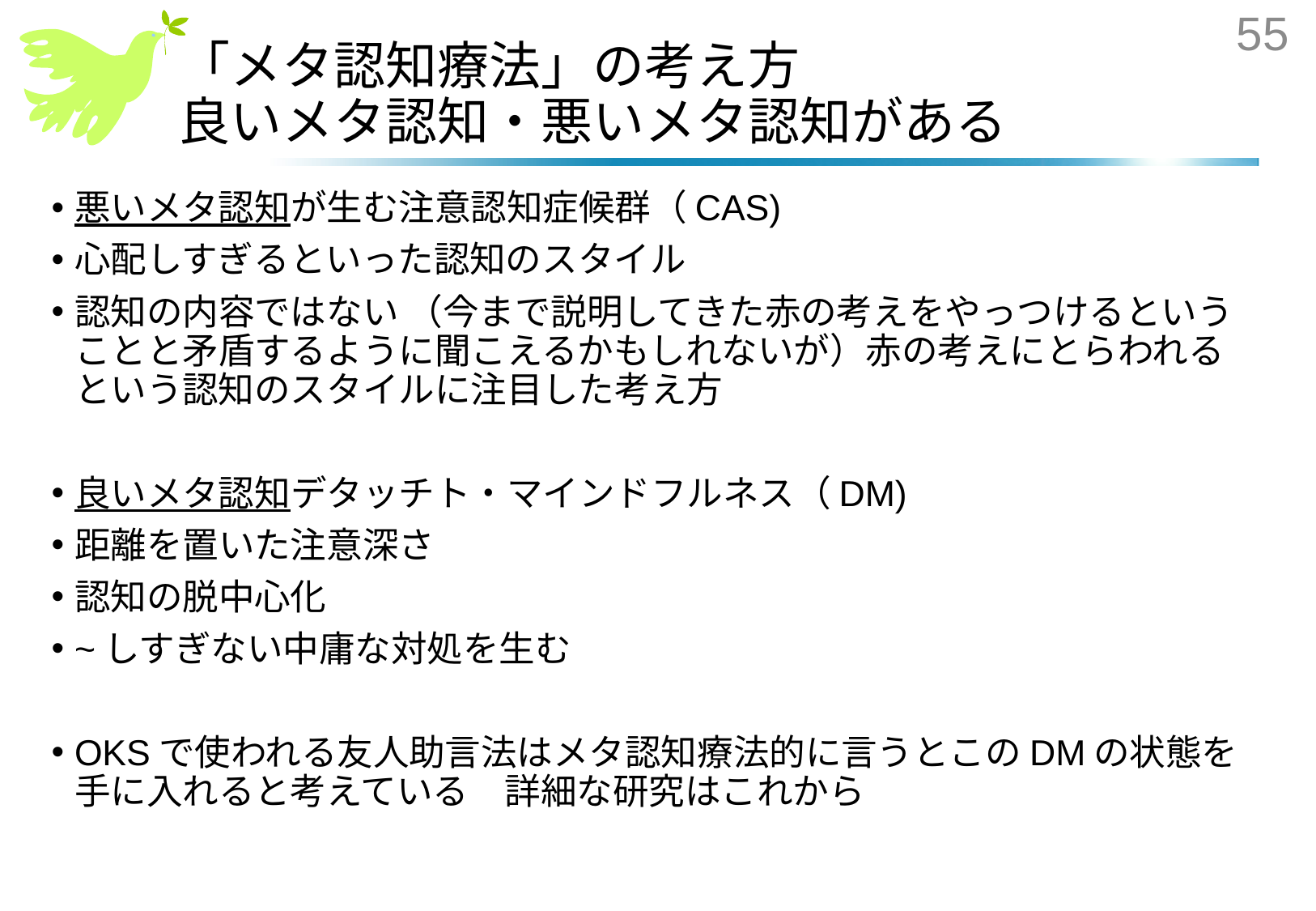

55
# 「メタ認知療法」の考え方 良いメタ認知・悪いメタ認知がある
悪いメタ認知が生む注意認知症候群（CAS)
心配しすぎるといった認知のスタイル
認知の内容ではない （今まで説明してきた赤の考えをやっつけるということと矛盾するように聞こえるかもしれないが）赤の考えにとらわれるという認知のスタイルに注目した考え方

良いメタ認知デタッチト・マインドフルネス（DM)
距離を置いた注意深さ
認知の脱中心化
~しすぎない中庸な対処を生む

OKSで使われる友人助言法はメタ認知療法的に言うとこのDMの状態を手に入れると考えている　詳細な研究はこれから